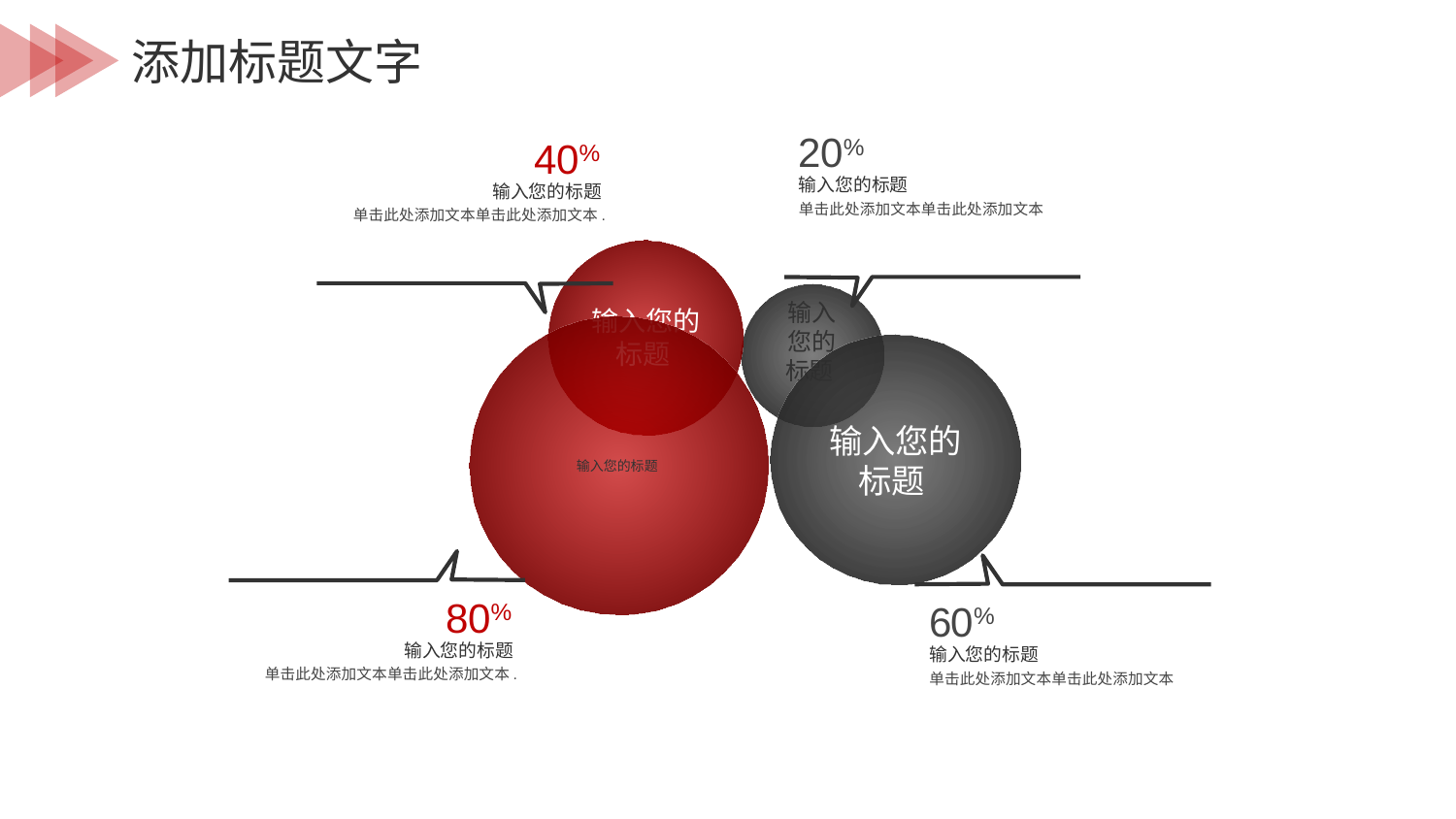

20%
输入您的标题
单击此处添加文本单击此处添加文本
40%
输入您的标题
单击此处添加文本单击此处添加文本.
输入您的标题

输入您的标题

输入您的标题
输入您的标题

80%
输入您的标题
单击此处添加文本单击此处添加文本.
60%
输入您的标题
单击此处添加文本单击此处添加文本